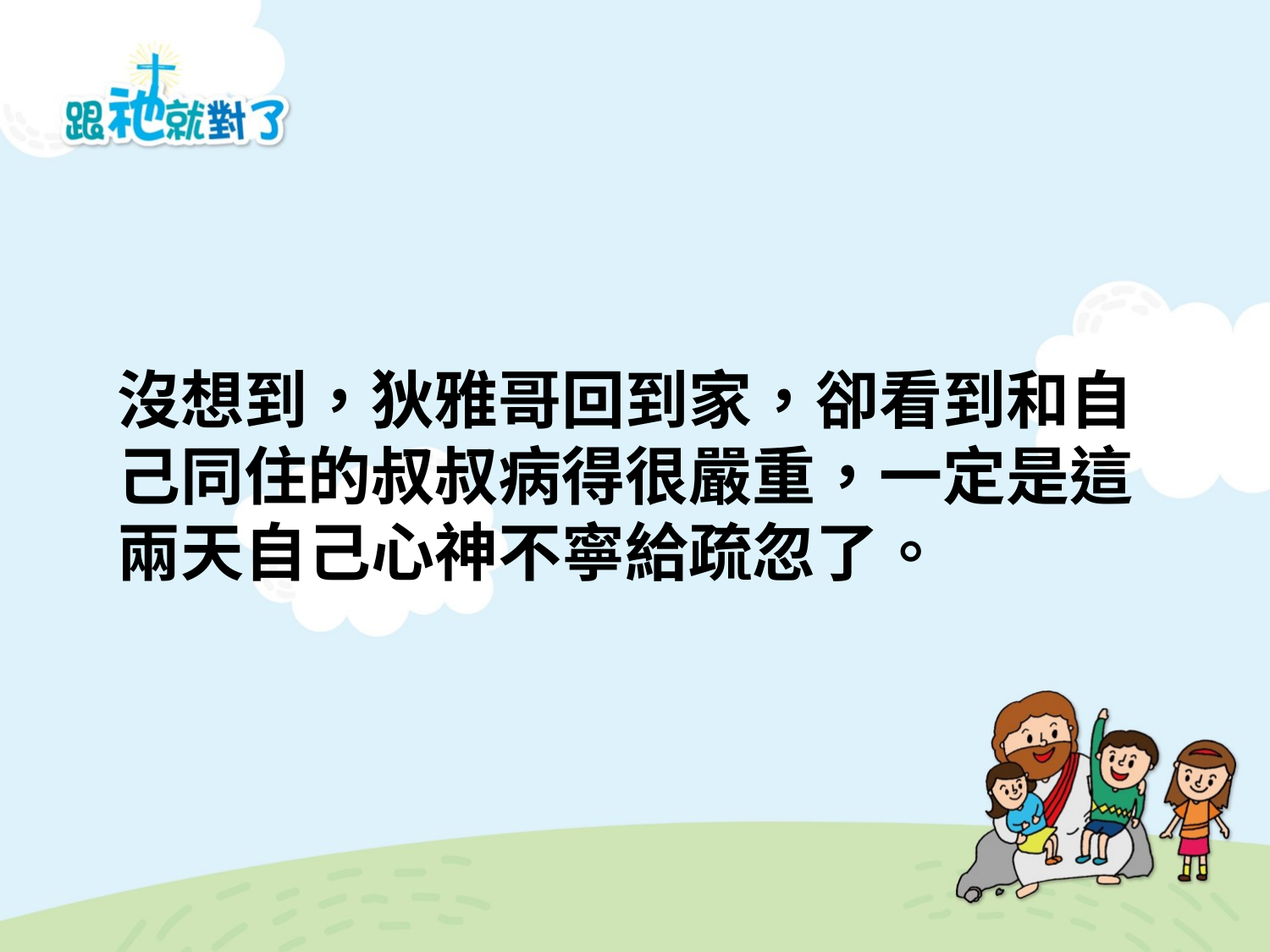

沒想到，狄雅哥回到家，卻看到和自己同住的叔叔病得很嚴重，一定是這兩天自己心神不寧給疏忽了。